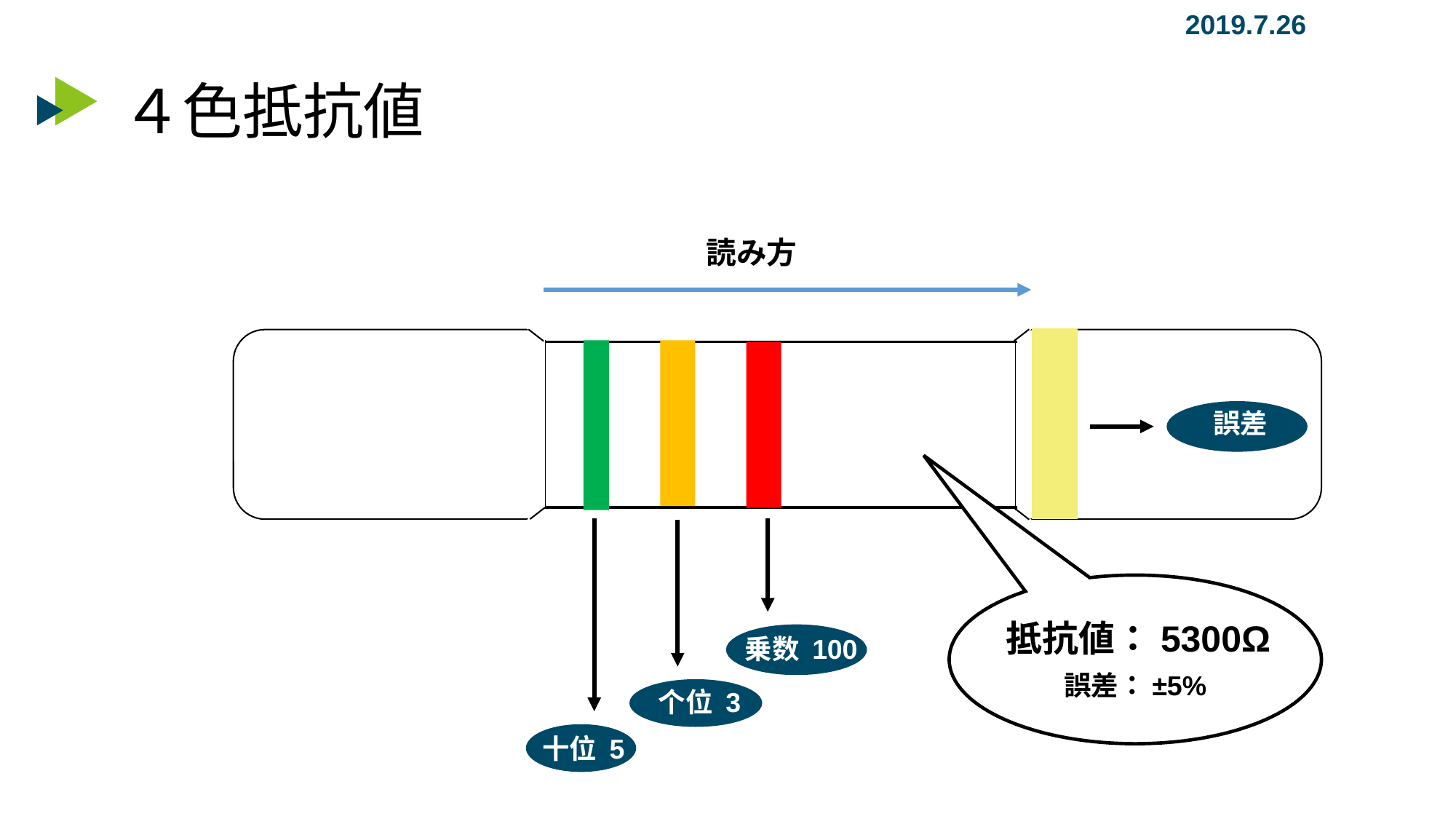

2019.7.26
# ４色抵抗値
読み方

誤差

抵抗値：5300Ω

乗数 100
誤差：±5%

个位 3

十位 5